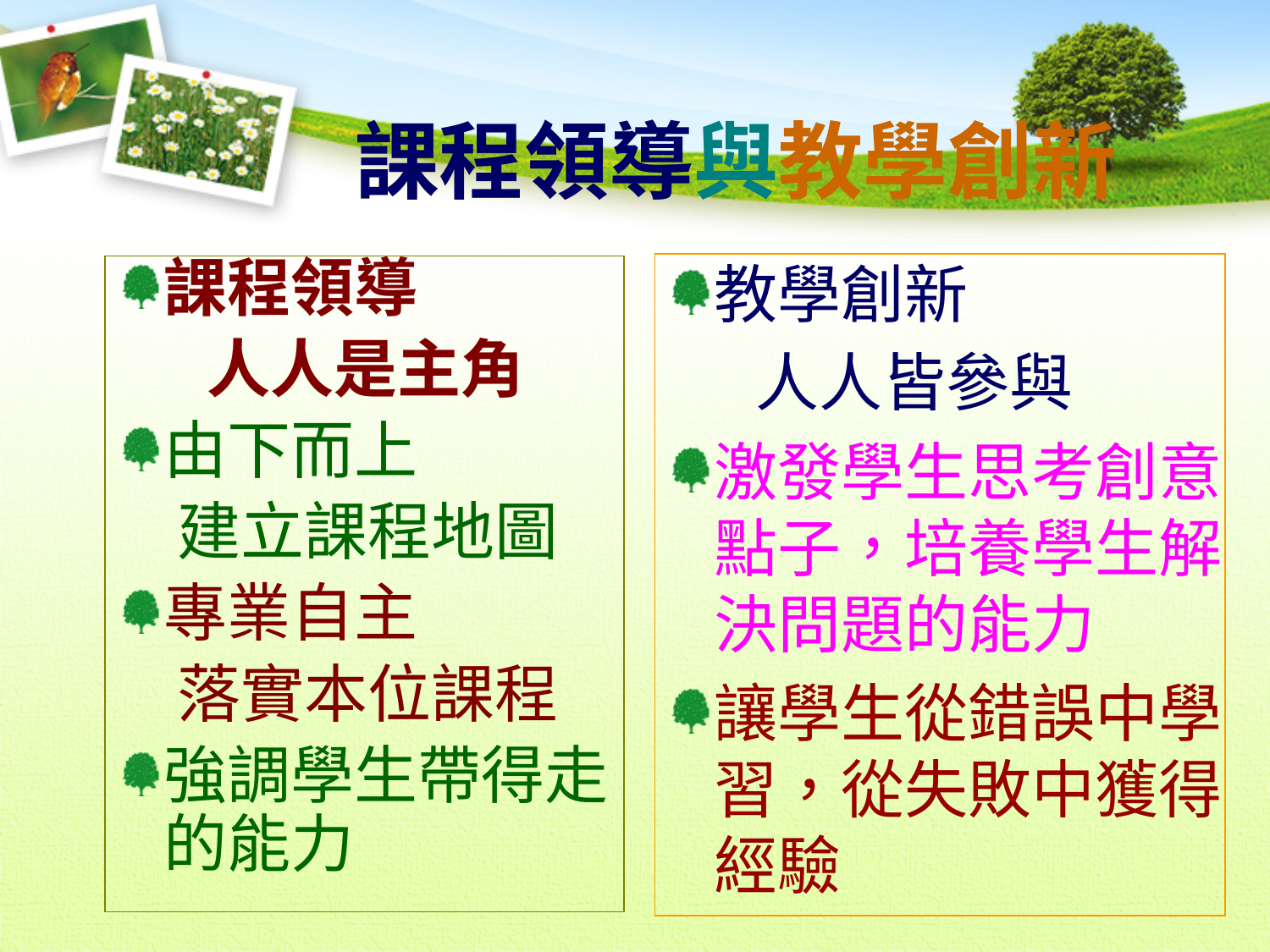

課程領導與教學創新
教學創新
     人人皆參與
激發學生思考創意點子，培養學生解決問題的能力
讓學生從錯誤中學習，從失敗中獲得經驗
課程領導
     人人是主角
由下而上
   建立課程地圖
專業自主
   落實本位課程
強調學生帶得走的能力